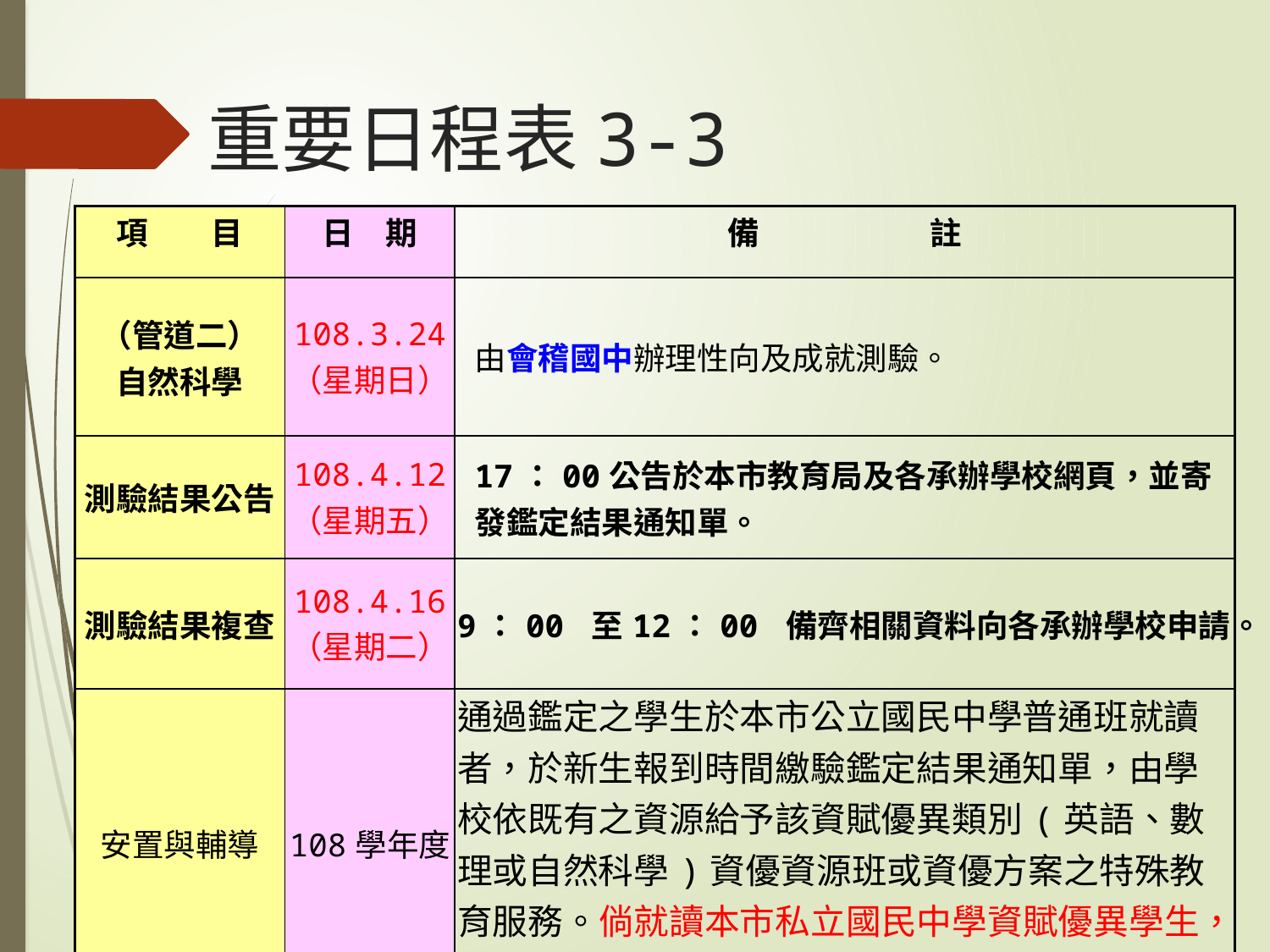

# 重要日程表3-3
| 項　　目 | 日　期 | 備　 　註 |
| --- | --- | --- |
| （管道二） 自然科學 | 108.3.24 （星期日） | 由會稽國中辦理性向及成就測驗。 |
| 測驗結果公告 | 108.4.12 （星期五） | 17：00公告於本市教育局及各承辦學校網頁，並寄發鑑定結果通知單。 |
| 測驗結果複查 | 108.4.16 （星期二） | 9：00 至12：00 備齊相關資料向各承辦學校申請。 |
| 安置與輔導 | 108學年度 | 通過鑑定之學生於本市公立國民中學普通班就讀者，於新生報到時間繳驗鑑定結果通知單，由學校依既有之資源給予該資賦優異類別(英語、數理或自然科學)資優資源班或資優方案之特殊教育服務。倘就讀本市私立國民中學資賦優異學生，本府僅核發鑑定結果通知單。 |